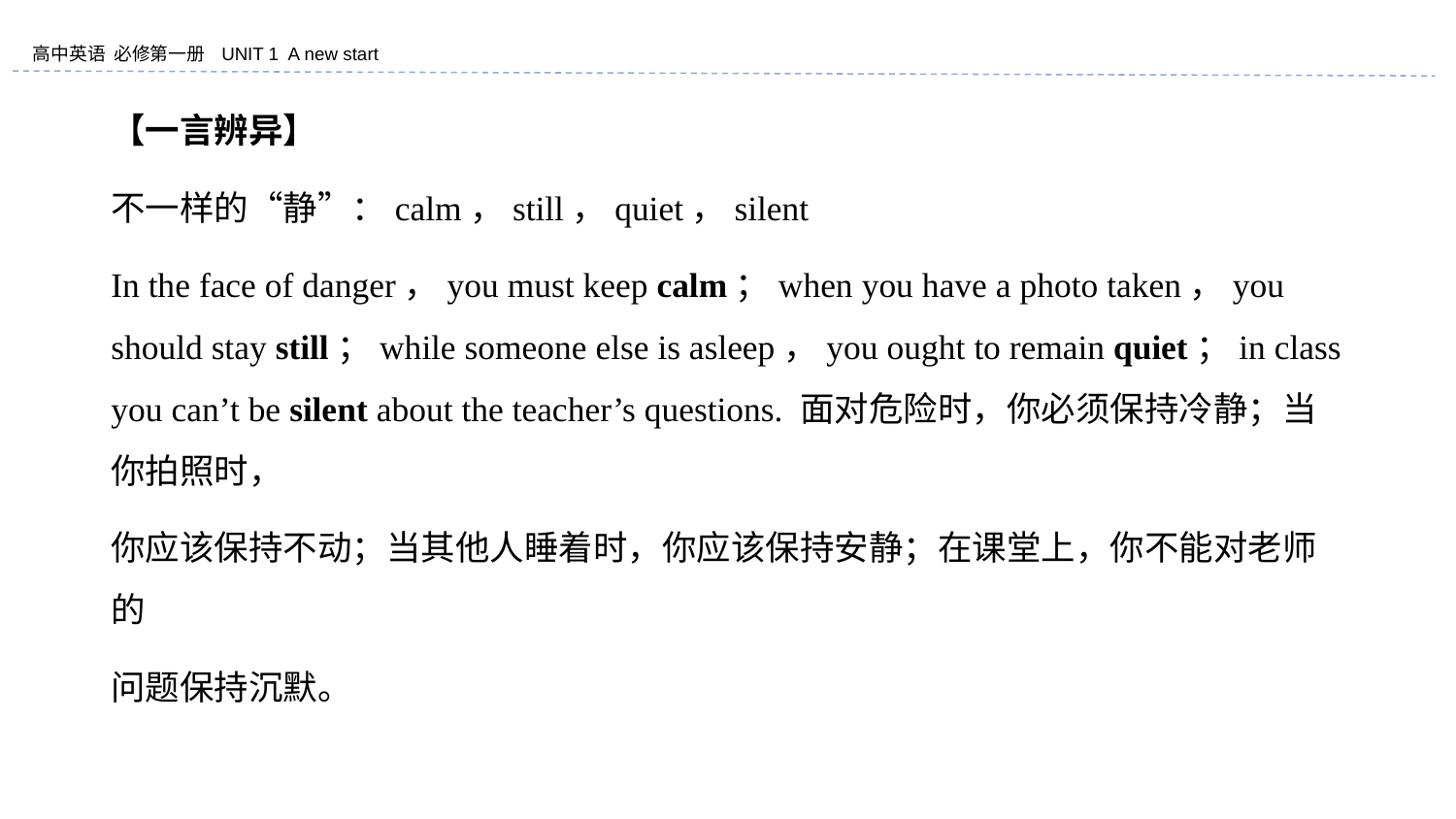

【一言辨异】
不一样的“静”：calm，still，quiet，silent
In the face of danger，you must keep calm；when you have a photo taken，you should stay still；while someone else is asleep，you ought to remain quiet；in class you can’t be silent about the teacher’s questions. 面对危险时，你必须保持冷静；当你拍照时，
你应该保持不动；当其他人睡着时，你应该保持安静；在课堂上，你不能对老师的
问题保持沉默。